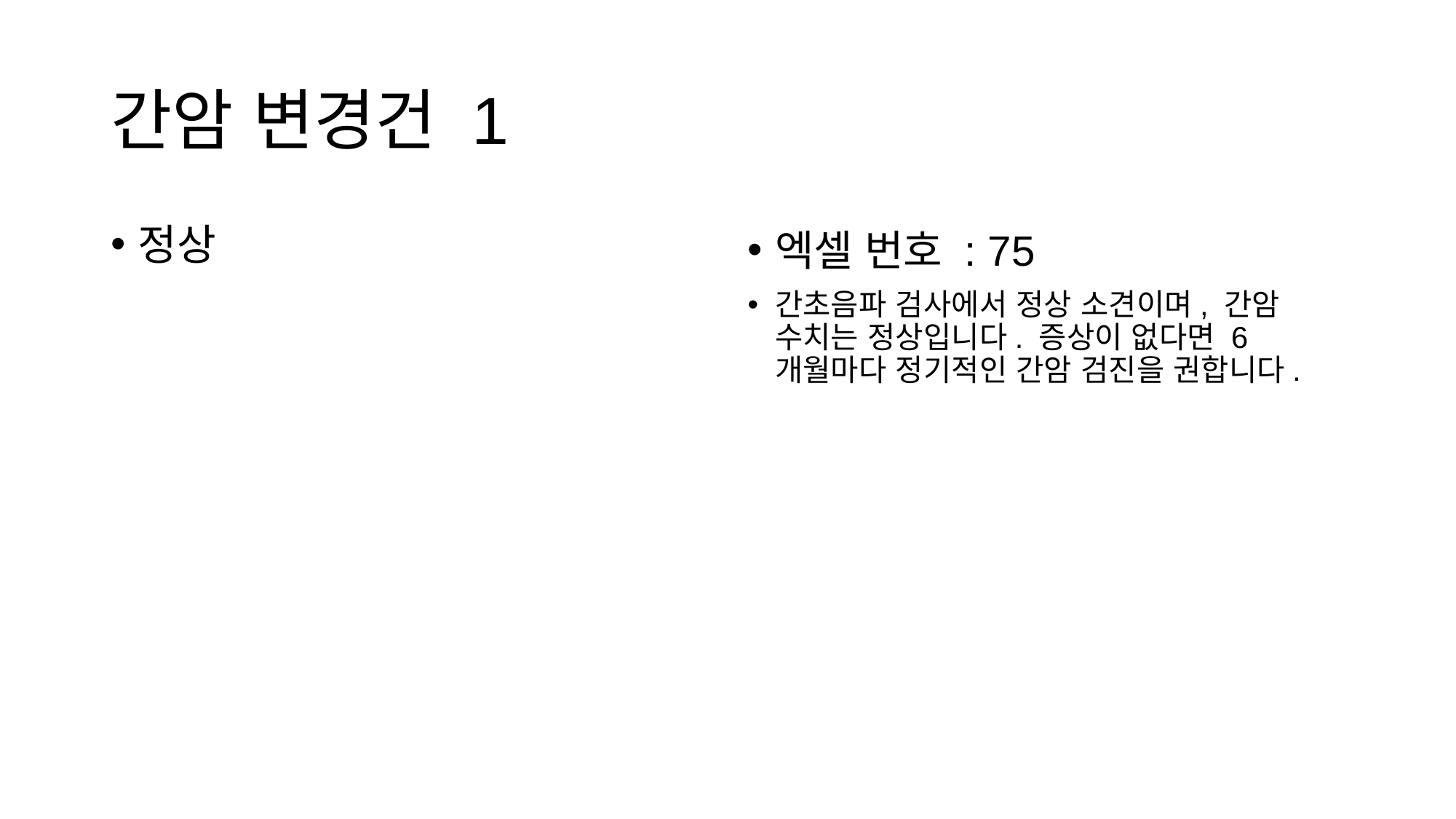

# 간암 변경건 1
정상
엑셀 번호 : 75
간초음파 검사에서 정상 소견이며, 간암 수치는 정상입니다. 증상이 없다면 6개월마다 정기적인 간암 검진을 권합니다.